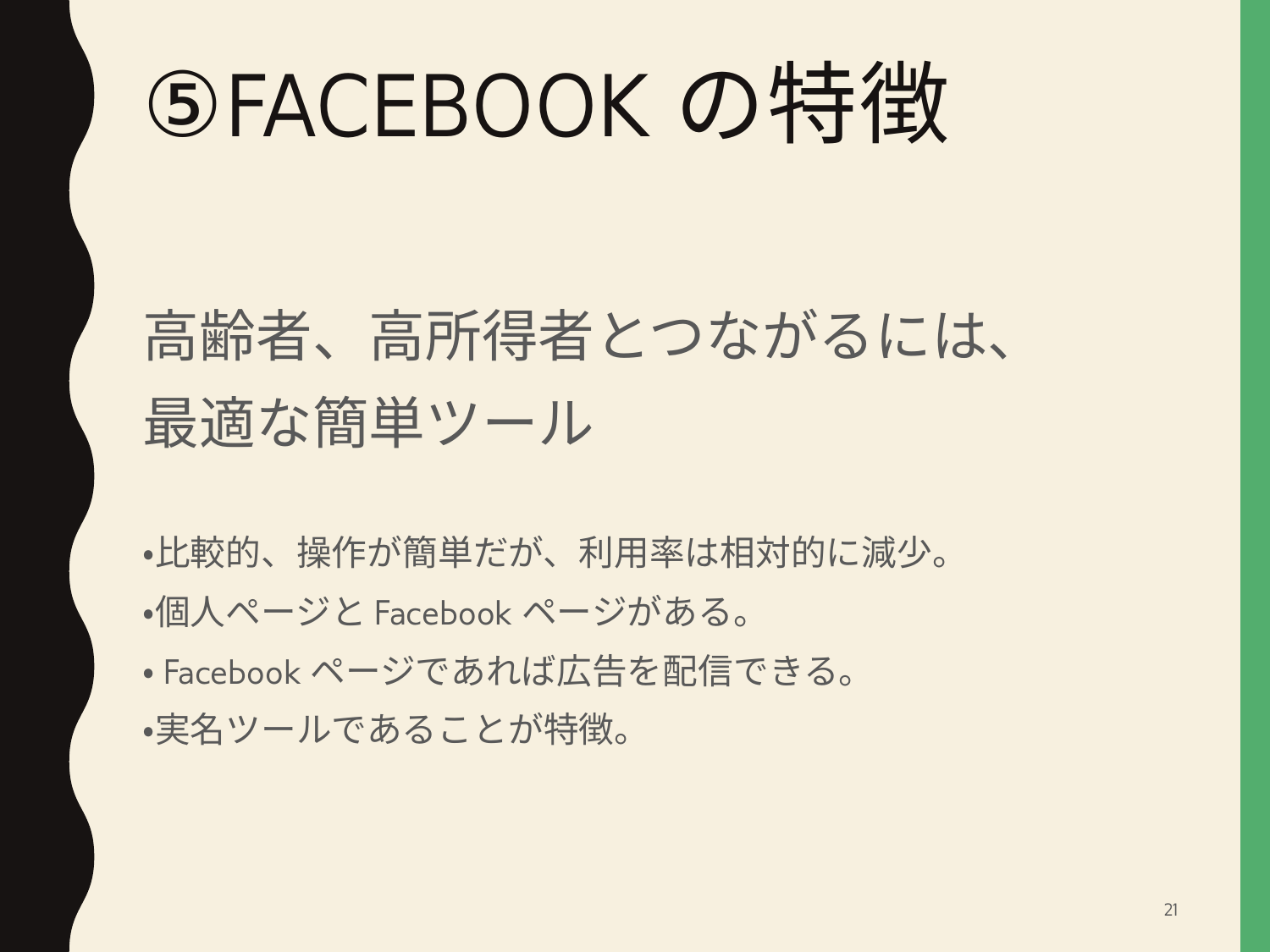

# ⑤FACEBOOKの特徴
高齢者、高所得者とつながるには、
最適な簡単ツール

・比較的、操作が簡単だが、利用率は相対的に減少。
・個人ページとFacebookページがある。
・Facebookページであれば広告を配信できる。
・実名ツールであることが特徴。
21